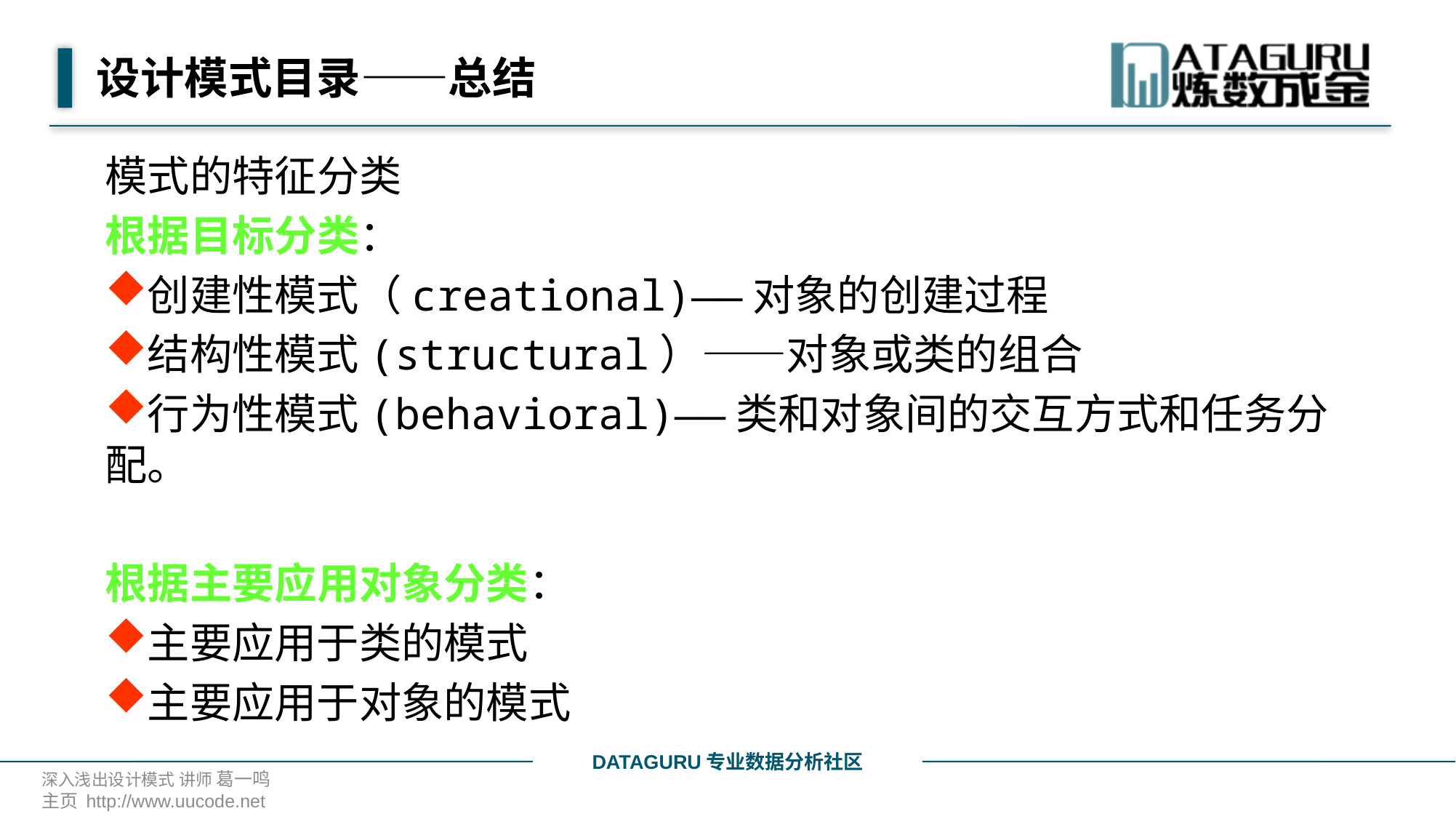

# 设计模式目录——总结
模式的特征分类
根据目标分类：
创建性模式（creational)——对象的创建过程
结构性模式(structural）——对象或类的组合
行为性模式(behavioral)——类和对象间的交互方式和任务分配。

根据主要应用对象分类：
主要应用于类的模式
主要应用于对象的模式